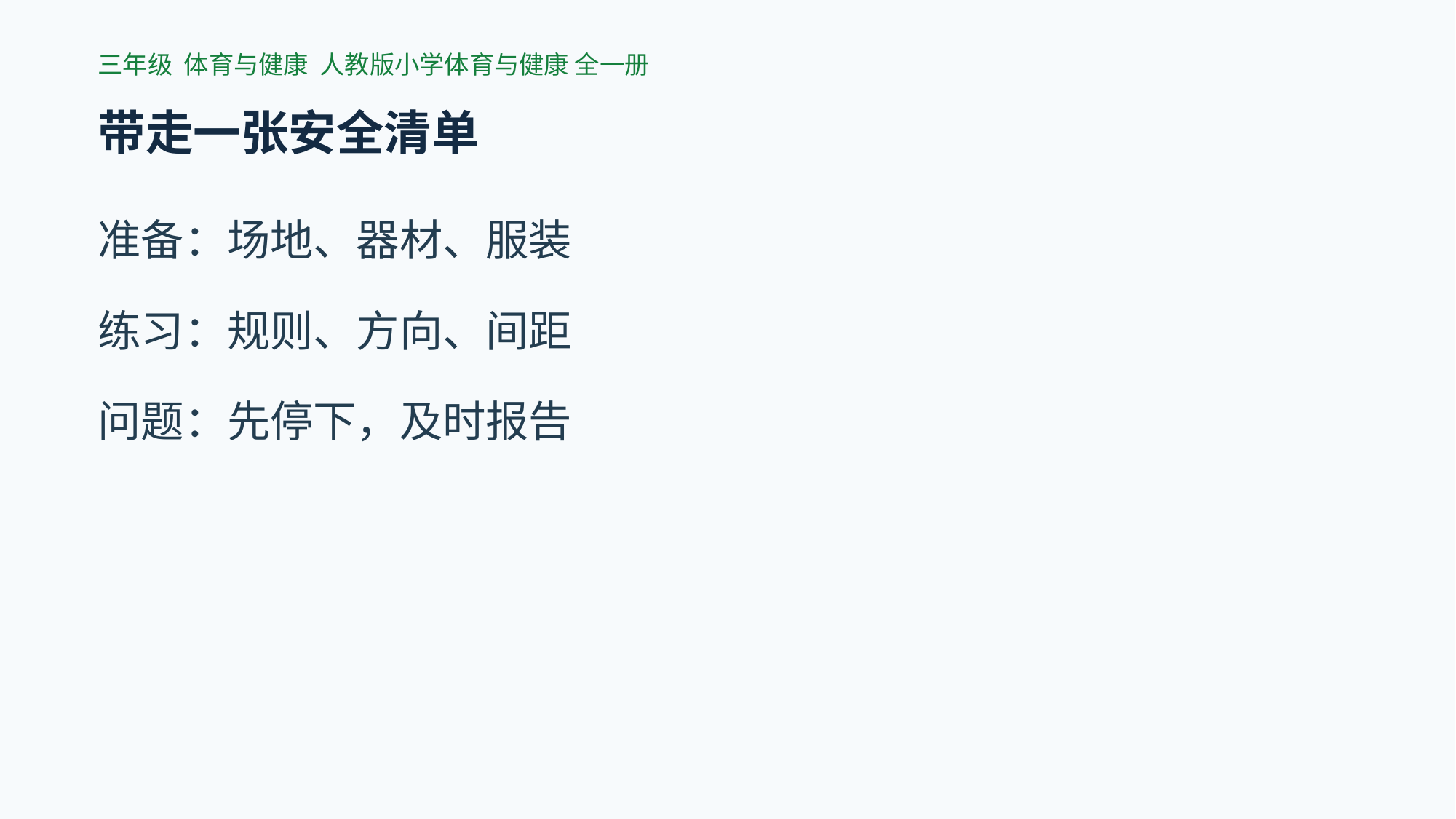

三年级  体育与健康  人教版小学体育与健康 全一册
带走一张安全清单
准备：场地、器材、服装
练习：规则、方向、间距
问题：先停下，及时报告